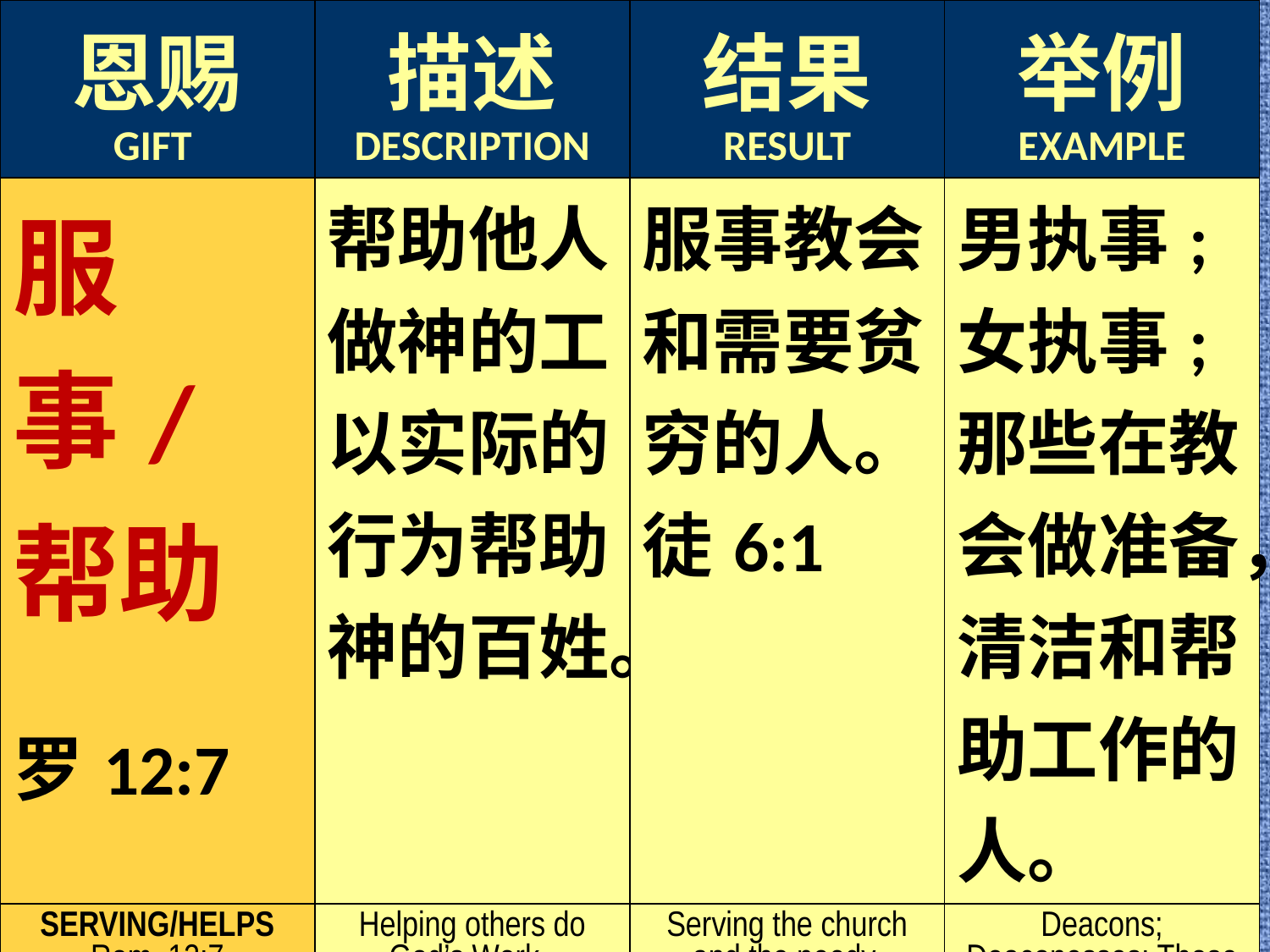

| 恩赐 GIFT | 描述 DESCRIPTION | 结果 RESULT | 举例 EXAMPLE |
| --- | --- | --- | --- |
| 服事/帮助 罗12:7 | 帮助他人做神的工. 以实际的行为帮助神的百姓。 | 服事教会和需要贫穷的人。 徒6:1 | 男执事; 女执事; 那些在教会做准备，清洁和帮助工作的人。 |
| SERVING/HELPS Rom. 12:7 | Helping others do God’s Work. Helping God’s people in practical ways. | Serving the church and the needy. Acts 6:1 | Deacons; Deaconesses; Those who set up church, clean, help |